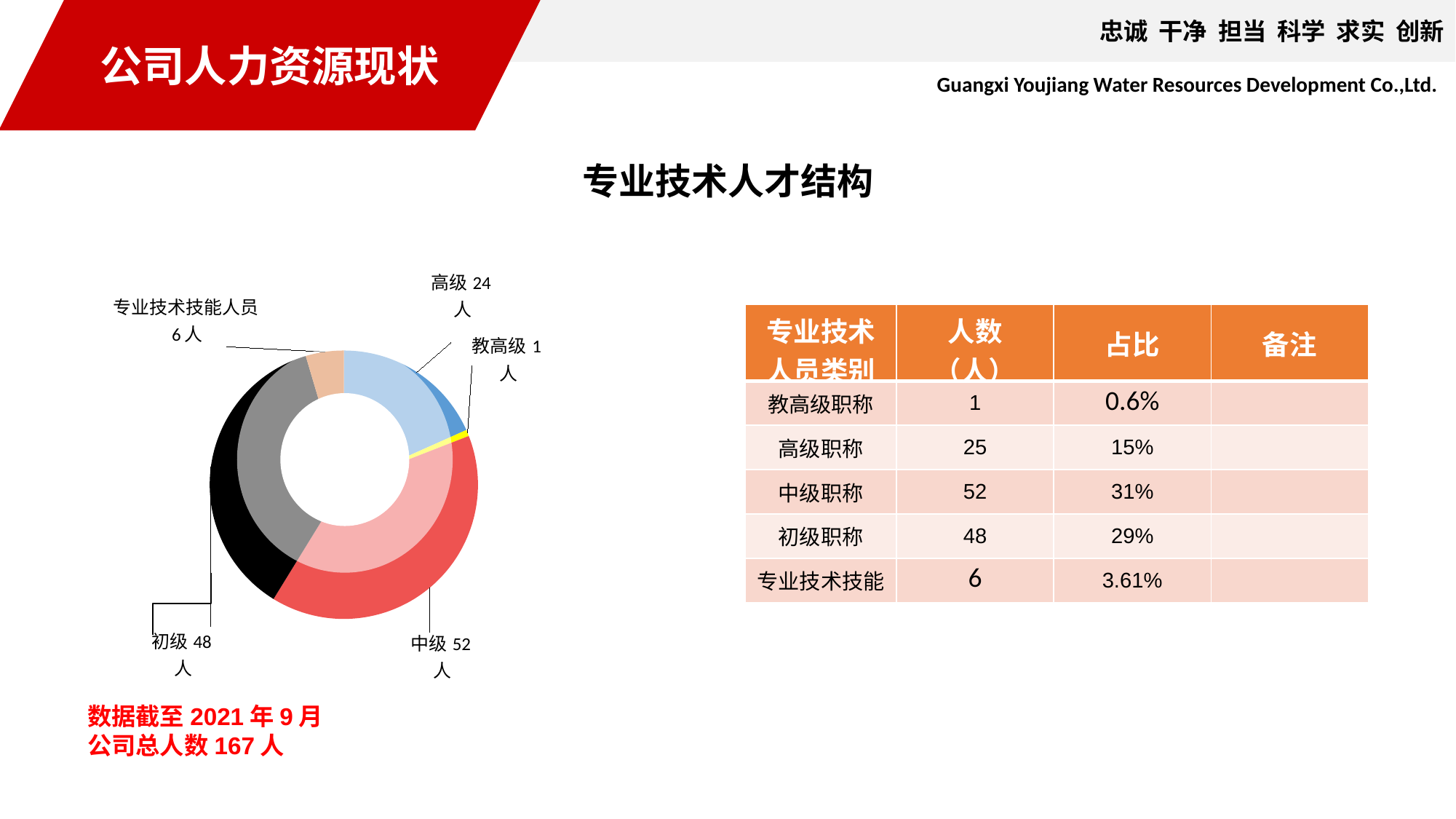

忠诚  干净  担当  科学  求实  创新
公司人力资源现状
Guangxi Youjiang Water Resources Development Co.,Ltd.
专业技术人才结构

### Chart

| Category | 列1 |
|---|---|
| 高级专业技术职务 | 24.0 |
| 教高级专业技术职务 | 1.0 |
| 中级专业技术职务 | 52.0 |
| 初级专业技术职务 | 48.0 |
| 专业技术技能人员 | 6.0 |
| 专业技术人员类别 | 人数（人） | 占比 | 备注 |
| --- | --- | --- | --- |
| 教高级职称 | 1 | 0.6% |  |
| 高级职称 | 25 | 15% |  |
| 中级职称 | 52 | 31% |  |
| 初级职称 | 48 | 29% |  |
| 专业技术技能 | 6 | 3.61% |  |

数据截至2021年9月
公司总人数167人